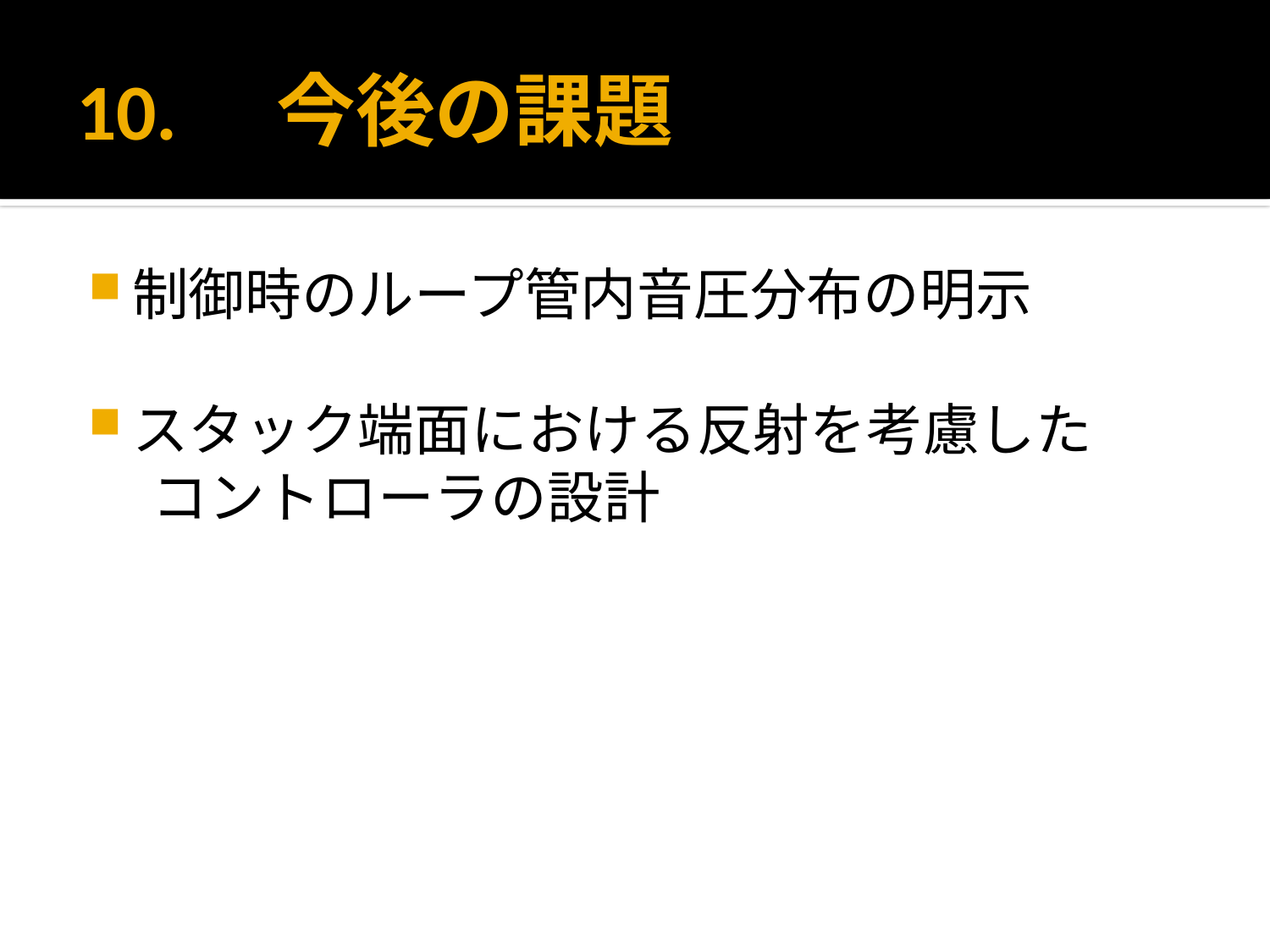

# 10.　今後の課題
制御時のループ管内音圧分布の明示

スタック端面における反射を考慮した
    コントローラの設計